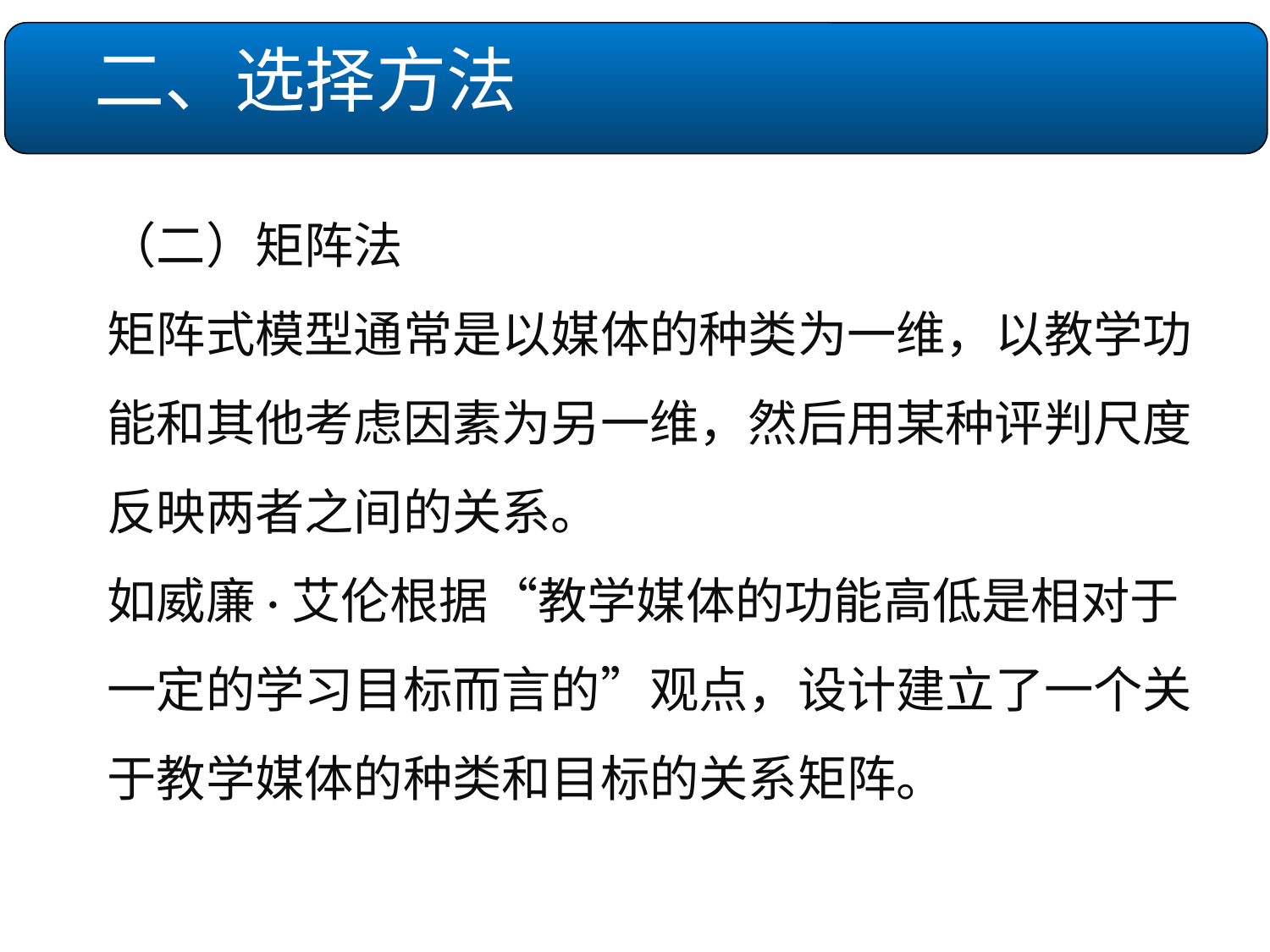

二、选择方法
（二）矩阵法
矩阵式模型通常是以媒体的种类为一维，以教学功能和其他考虑因素为另一维，然后用某种评判尺度反映两者之间的关系。
如威廉·艾伦根据“教学媒体的功能高低是相对于一定的学习目标而言的”观点，设计建立了一个关于教学媒体的种类和目标的关系矩阵。